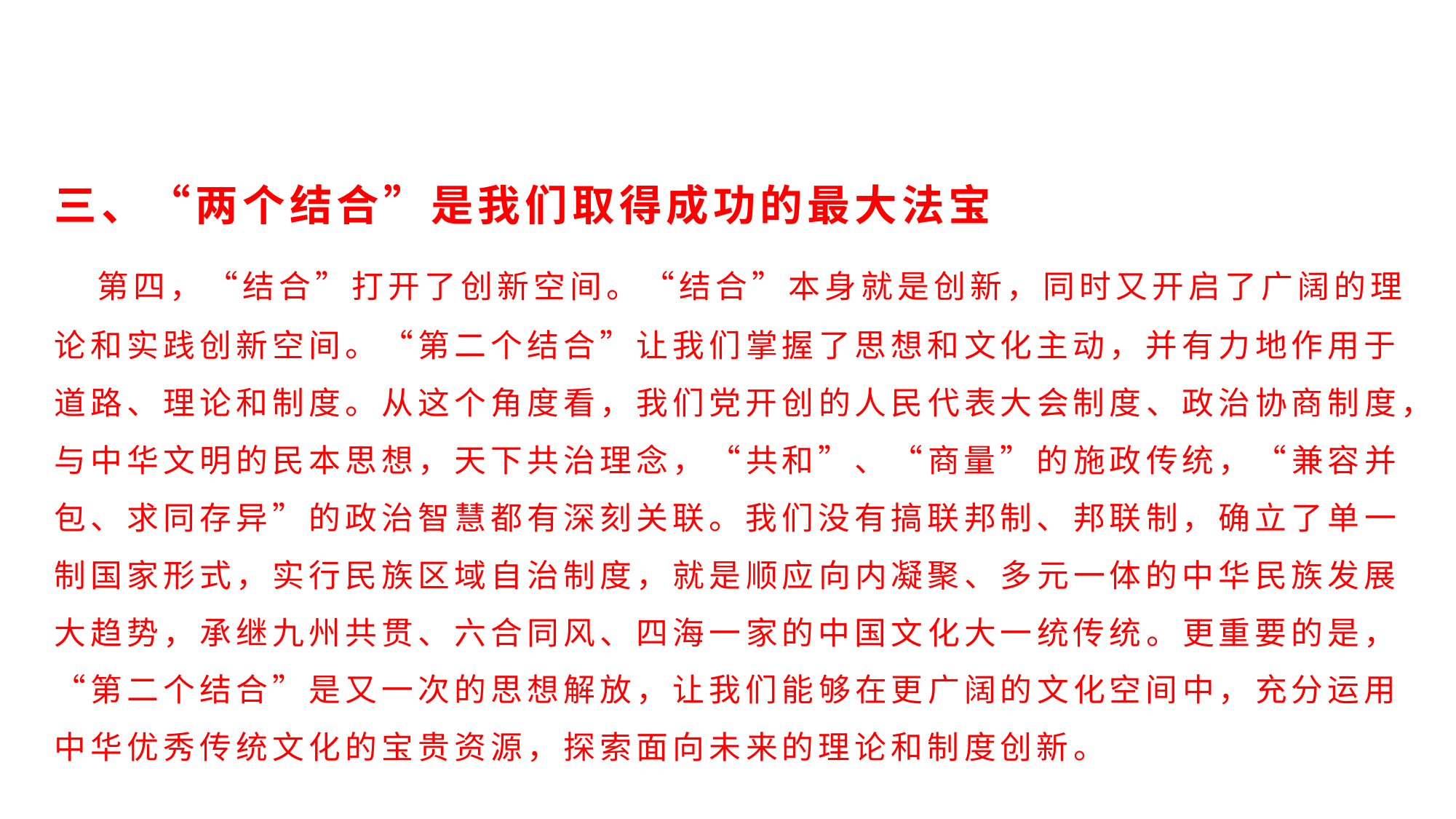

# 三、“两个结合”是我们取得成功的最大法宝 第四，“结合”打开了创新空间。“结合”本身就是创新，同时又开启了广阔的理论和实践创新空间。“第二个结合”让我们掌握了思想和文化主动，并有力地作用于道路、理论和制度。从这个角度看，我们党开创的人民代表大会制度、政治协商制度，与中华文明的民本思想，天下共治理念，“共和”、“商量”的施政传统，“兼容并包、求同存异”的政治智慧都有深刻关联。我们没有搞联邦制、邦联制，确立了单一制国家形式，实行民族区域自治制度，就是顺应向内凝聚、多元一体的中华民族发展大趋势，承继九州共贯、六合同风、四海一家的中国文化大一统传统。更重要的是，“第二个结合”是又一次的思想解放，让我们能够在更广阔的文化空间中，充分运用中华优秀传统文化的宝贵资源，探索面向未来的理论和制度创新。